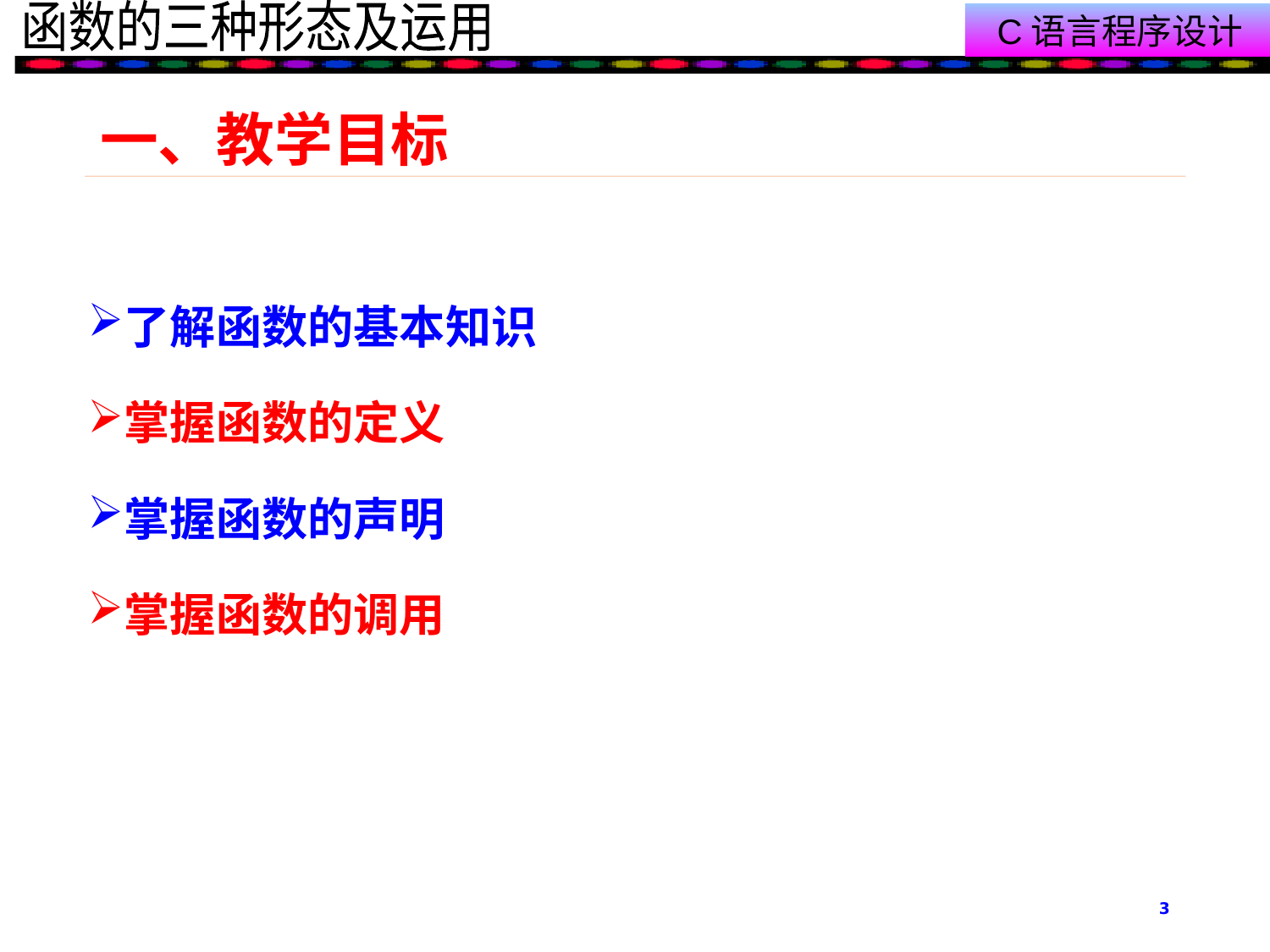

# 一、教学目标

了解函数的基本知识
掌握函数的定义
掌握函数的声明
掌握函数的调用

3